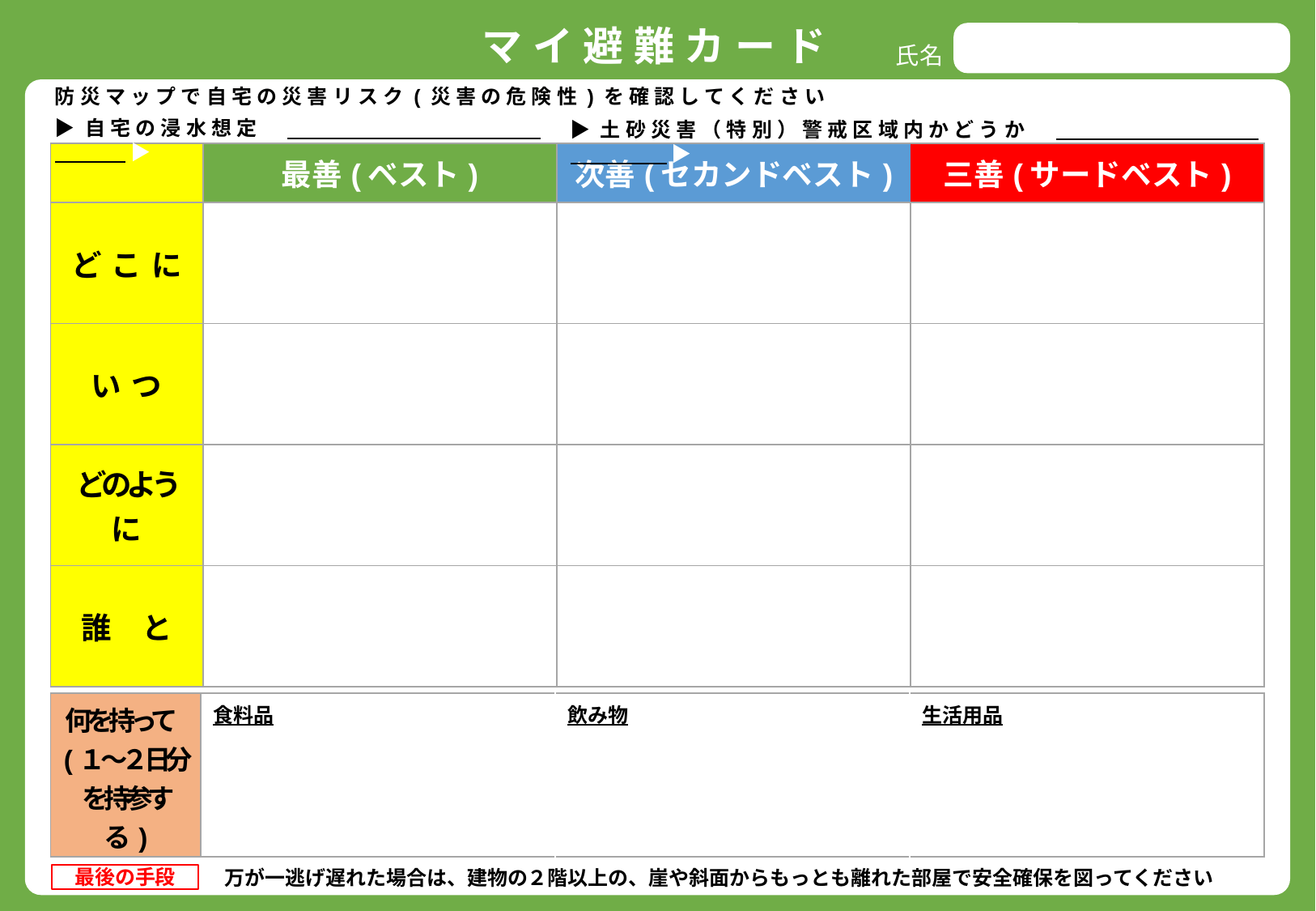

マイ避難カード

|  |
| --- |
氏名
防災マップで自宅の災害リスク(災害の危険性)を確認してください

▶自宅の浸水想定　　　　　　　　　　　　　　▶
▶土砂災害（特別）警戒区域内かどうか　　　　　　　　　　　　　▶
|  | 最善(ベスト) | 次善(セカンドベスト) | 三善(サードベスト) |
| --- | --- | --- | --- |
| どこに |  |  |  |
| いつ |  |  |  |
| どのように |  |  |  |
| 誰　と |  |  |  |
| 何を持って(１～２日分を持参する) | 食料品 | 飲み物 | 生活用品 |
| --- | --- | --- | --- |
万が一逃げ遅れた場合は、建物の２階以上の、崖や斜面からもっとも離れた部屋で安全確保を図ってください
最後の手段